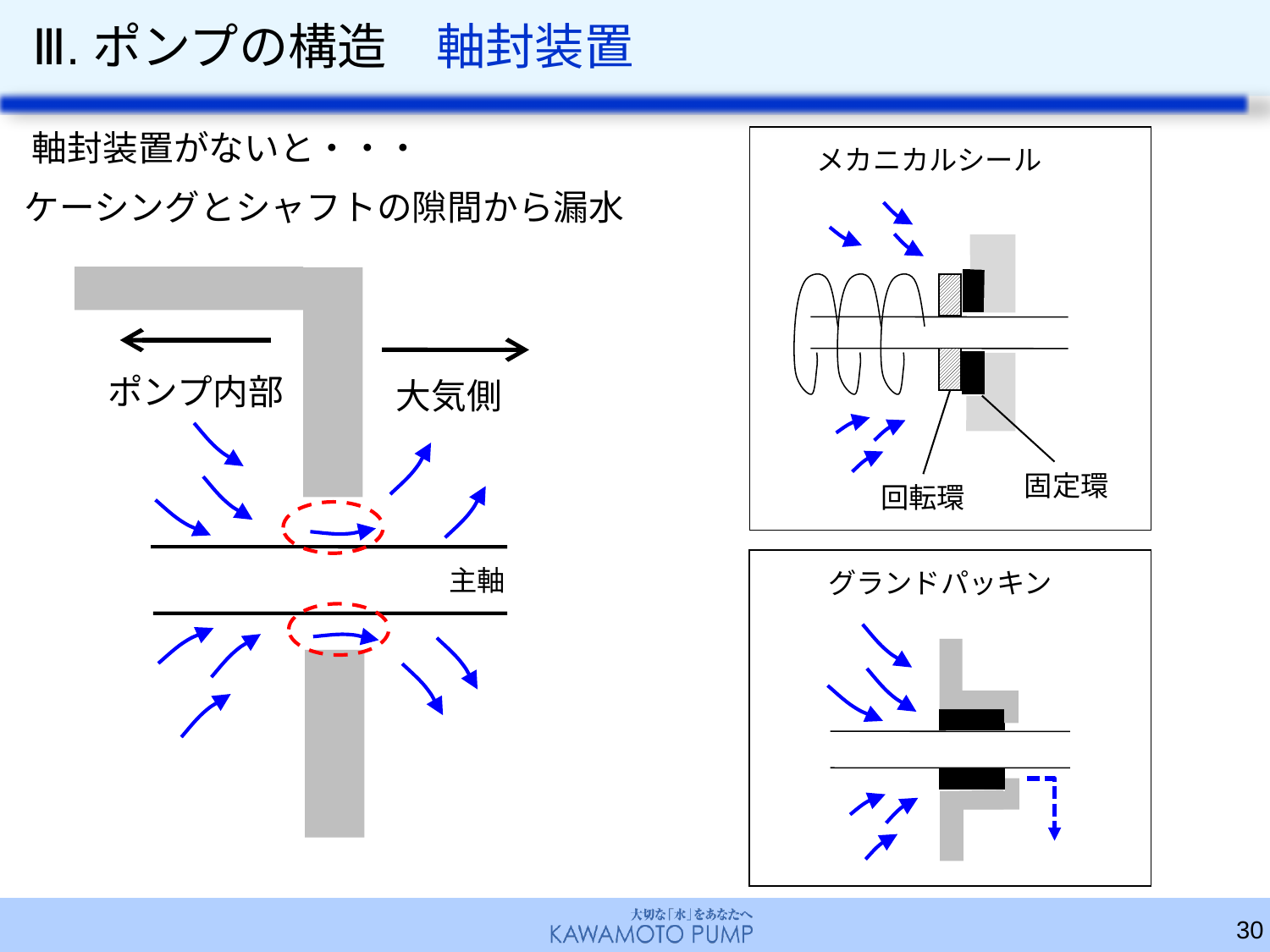

# Ⅲ.ポンプの構造　軸封装置
軸封装置がないと・・・

メカニカルシール

固定環
回転環

ケーシングとシャフトの隙間から漏水

ポンプ内部
大気側

グランドパッキン

主軸

30